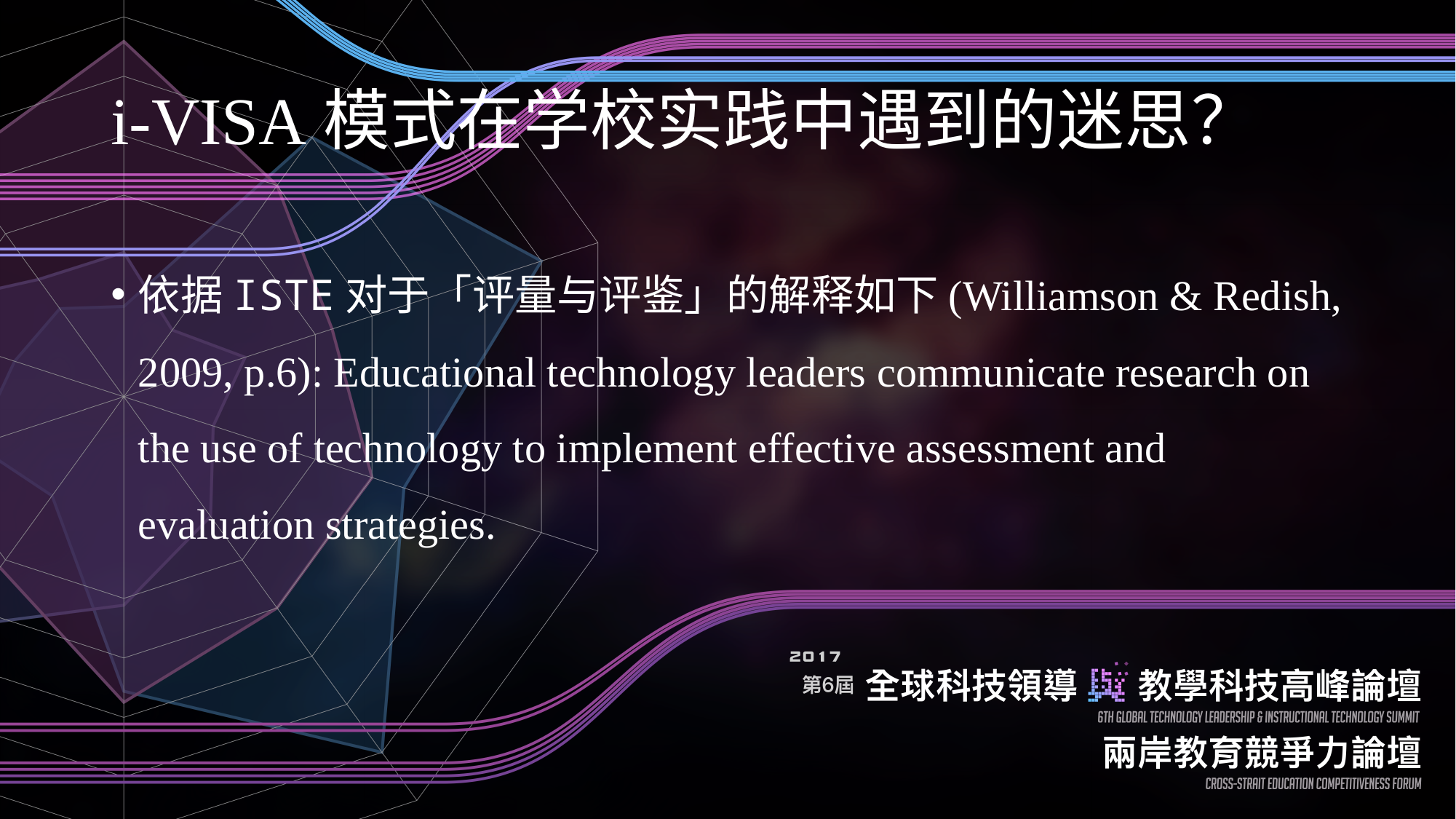

# i-VISA模式在学校实践中遇到的迷思？
依据ISTE对于「评量与评鉴」的解释如下(Williamson & Redish, 2009, p.6): Educational technology leaders communicate research on the use of technology to implement effective assessment and evaluation strategies.